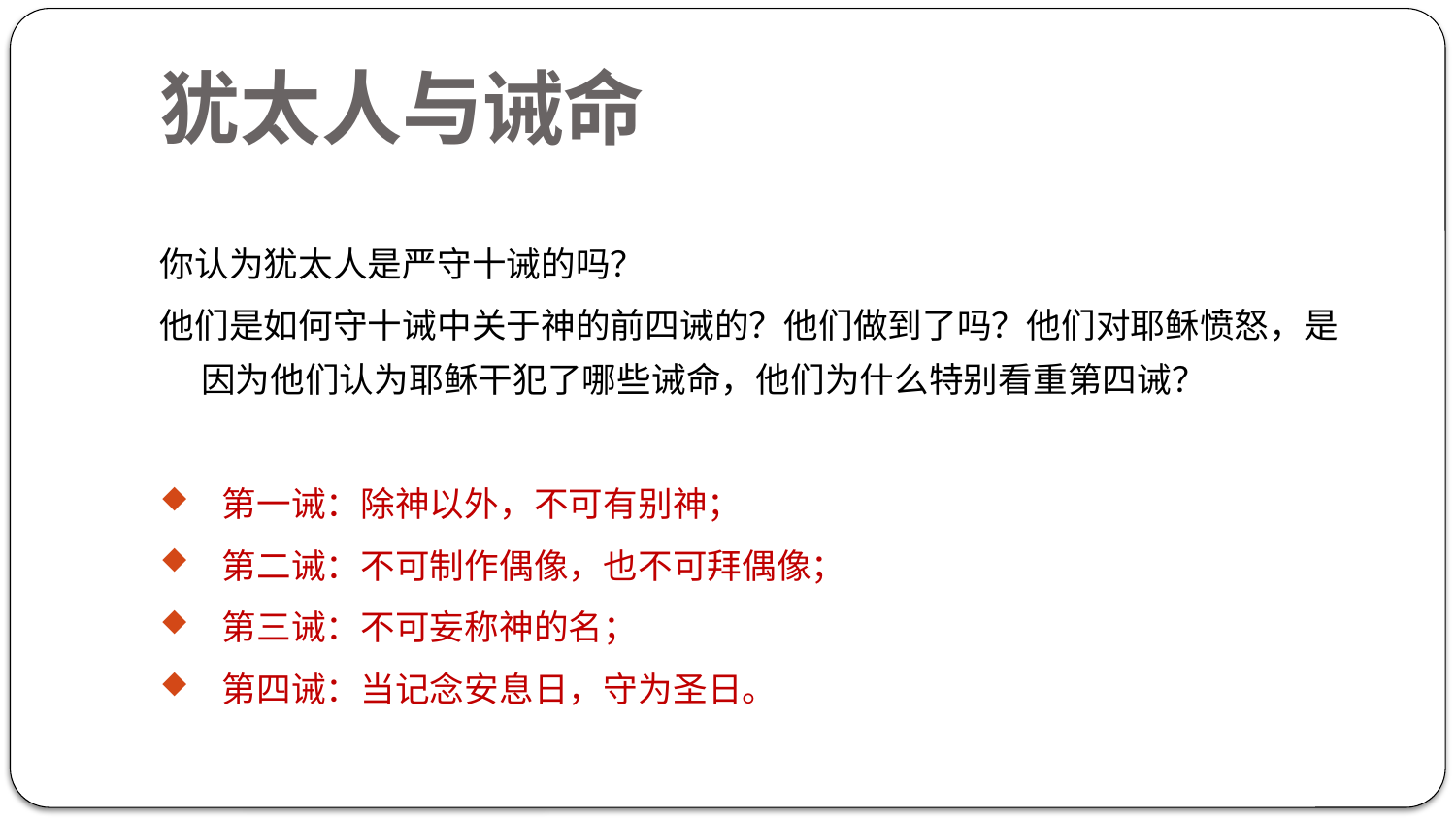

# 犹太人与诫命

你认为犹太人是严守十诫的吗？
他们是如何守十诫中关于神的前四诫的？他们做到了吗？他们对耶稣愤怒，是因为他们认为耶稣干犯了哪些诫命，他们为什么特别看重第四诫？

  第一诫：除神以外，不可有别神；
  第二诫：不可制作偶像，也不可拜偶像；
  第三诫：不可妄称神的名；
  第四诫：当记念安息日，守为圣日。